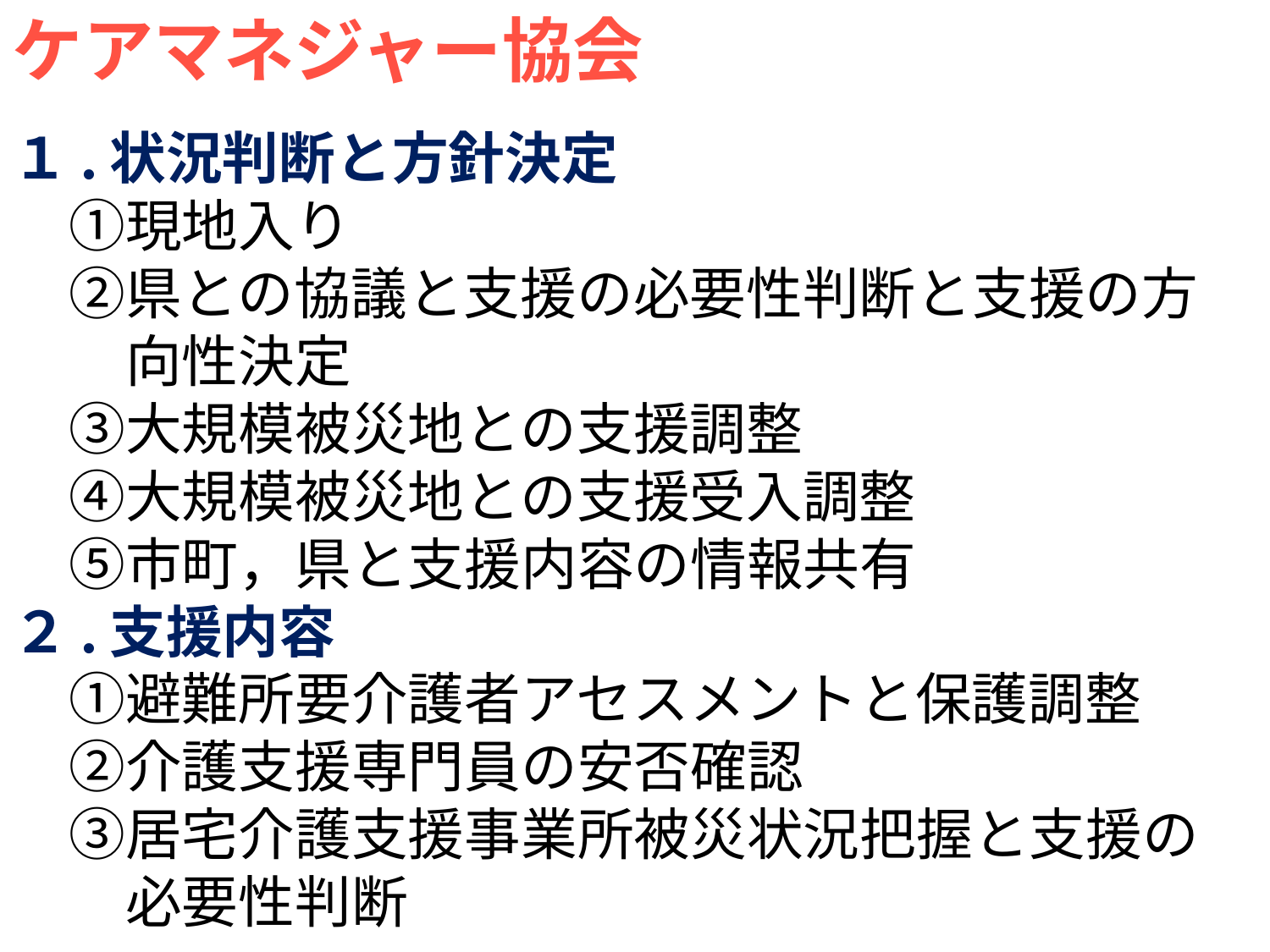

ケアマネジャー協会
１.状況判断と方針決定
　①現地入り
　②県との協議と支援の必要性判断と支援の方
　　向性決定
　③大規模被災地との支援調整
　④大規模被災地との支援受入調整
　⑤市町，県と支援内容の情報共有
２.支援内容
　①避難所要介護者アセスメントと保護調整
　②介護支援専門員の安否確認
　③居宅介護支援事業所被災状況把握と支援の
　　必要性判断